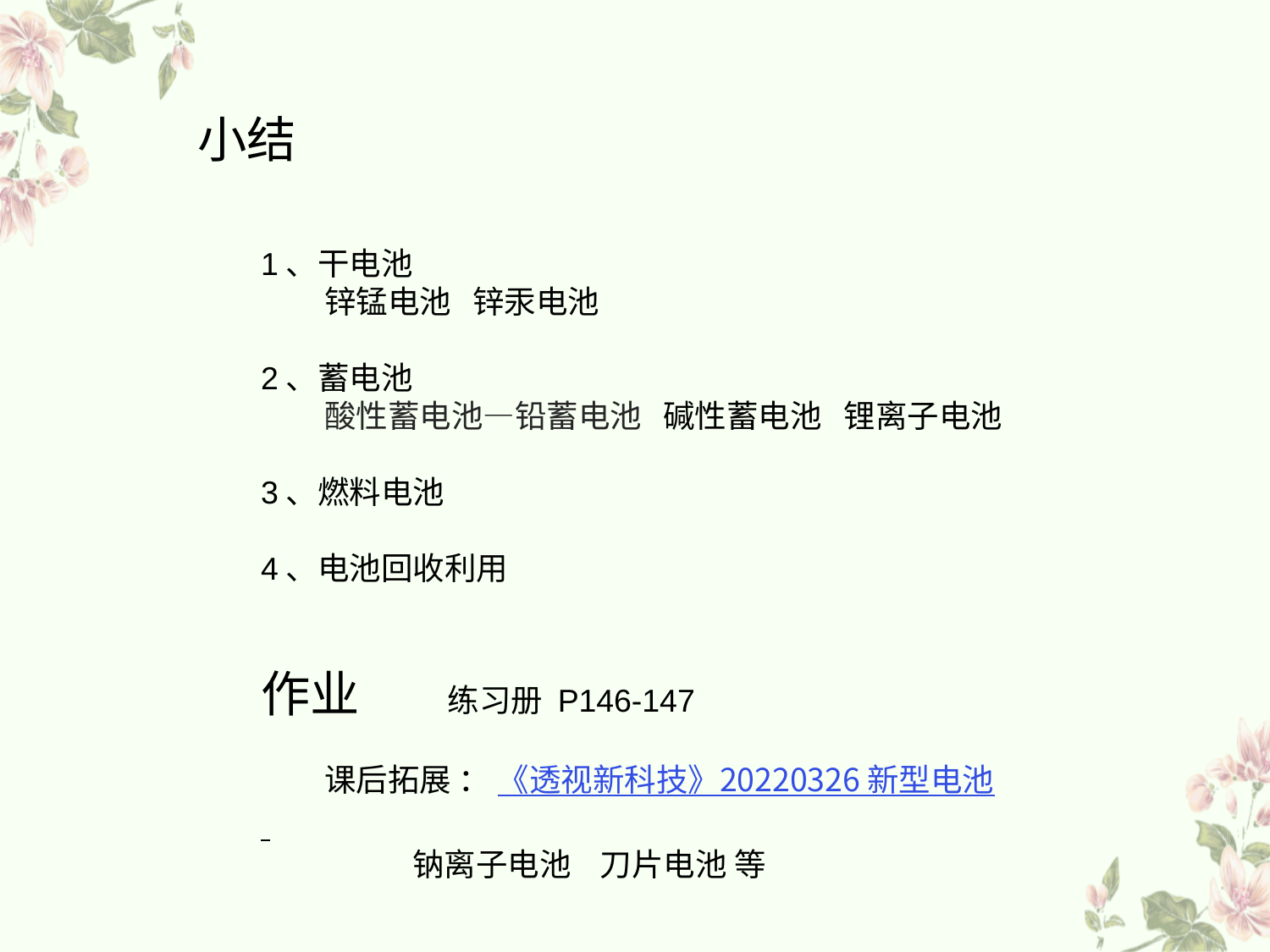

小结

1、干电池
 	锌锰电池   锌汞电池

2、蓄电池
酸性蓄电池—铅蓄电池   碱性蓄电池   锂离子电池

3、燃料电池

4、电池回收利用

作业        练习册 P146-147

课后拓展 ： 《透视新科技》20220326 新型电池

                    钠离子电池    刀片电池 等